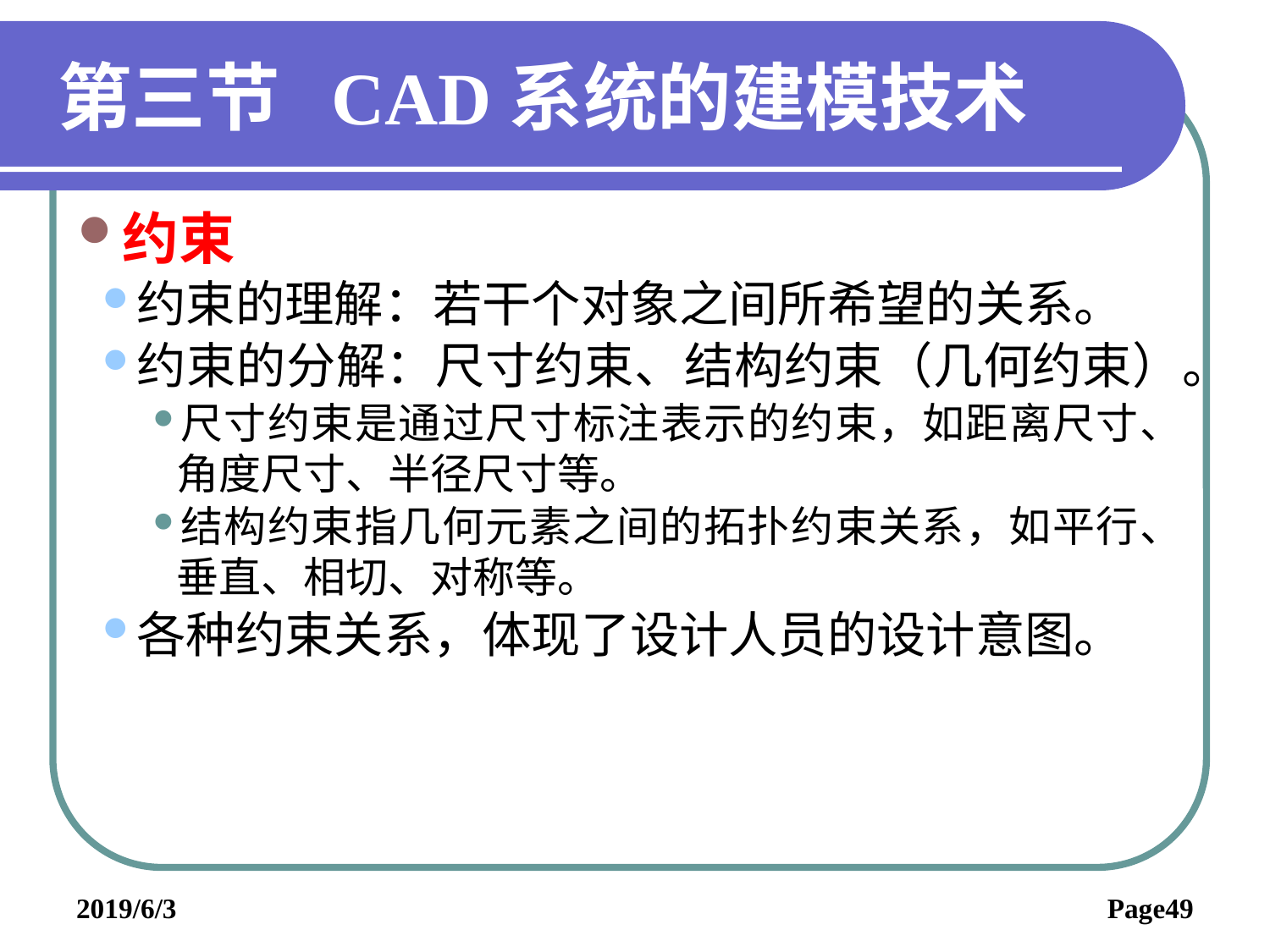

# 第三节  CAD系统的建模技术
约束
约束的理解：若干个对象之间所希望的关系。
约束的分解：尺寸约束、结构约束（几何约束）。
尺寸约束是通过尺寸标注表示的约束，如距离尺寸、角度尺寸、半径尺寸等。
结构约束指几何元素之间的拓扑约束关系，如平行、垂直、相切、对称等。
各种约束关系，体现了设计人员的设计意图。
2019/6/3
Page49